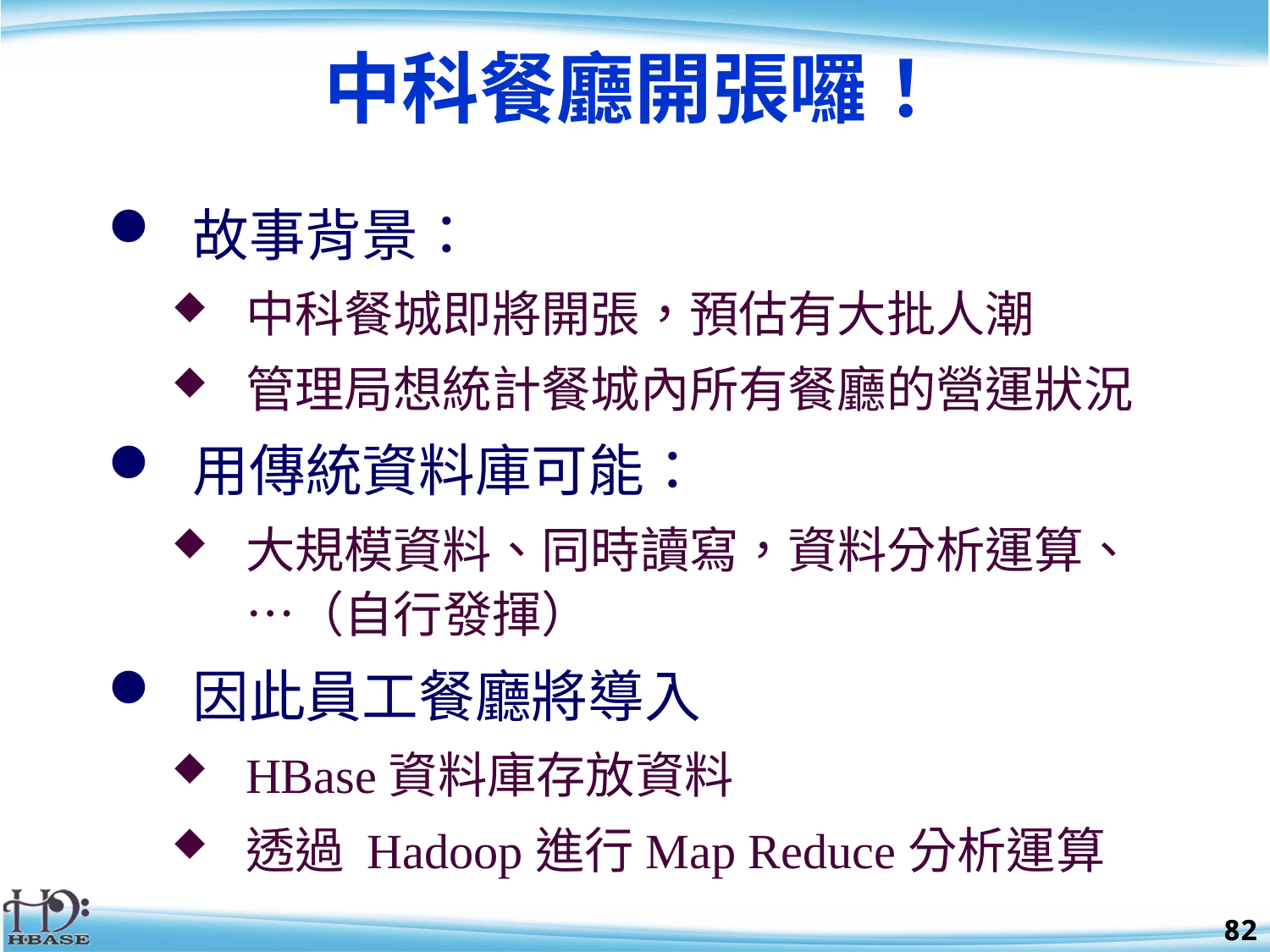

中科餐廳開張囉！
故事背景：
中科餐城即將開張，預估有大批人潮
管理局想統計餐城內所有餐廳的營運狀況
用傳統資料庫可能：
大規模資料、同時讀寫，資料分析運算、…（自行發揮）
因此員工餐廳將導入
HBase資料庫存放資料
透過 Hadoop進行Map Reduce分析運算
82
82